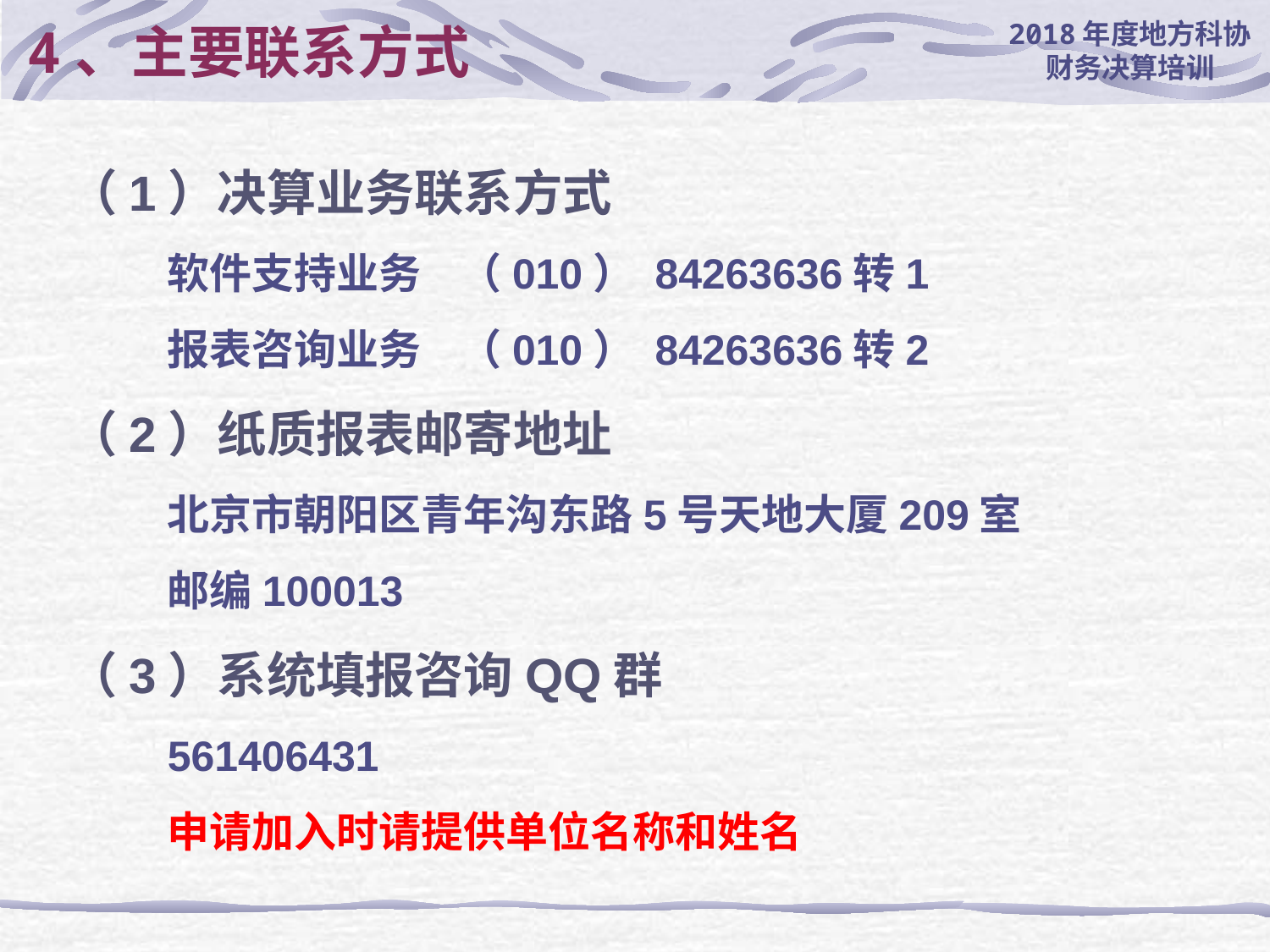

# 4、主要联系方式
（1）决算业务联系方式
软件支持业务    （010） 84263636转1
报表咨询业务    （010） 84263636转2
（2）纸质报表邮寄地址
北京市朝阳区青年沟东路5号天地大厦209室
邮编100013
（3）系统填报咨询QQ群
561406431
申请加入时请提供单位名称和姓名